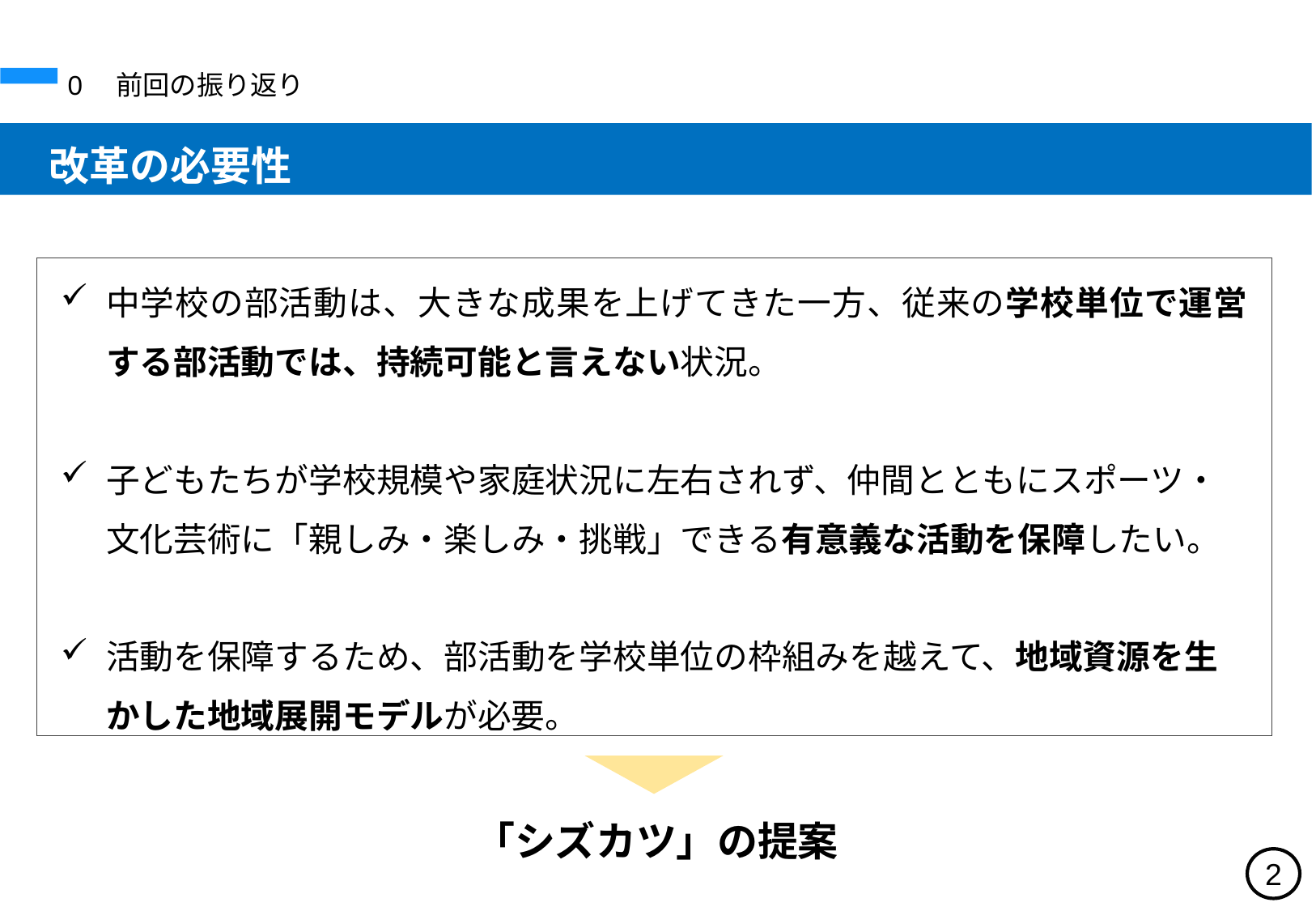

0　前回の振り返り

　改革の必要性
中学校の部活動は、大きな成果を上げてきた一方、従来の学校単位で運営する部活動では、持続可能と言えない状況。

子どもたちが学校規模や家庭状況に左右されず、仲間とともにスポーツ・文化芸術に「親しみ・楽しみ・挑戦」できる有意義な活動を保障したい。

活動を保障するため、部活動を学校単位の枠組みを越えて、地域資源を生かした地域展開モデルが必要。

「シズカツ」の提案
2